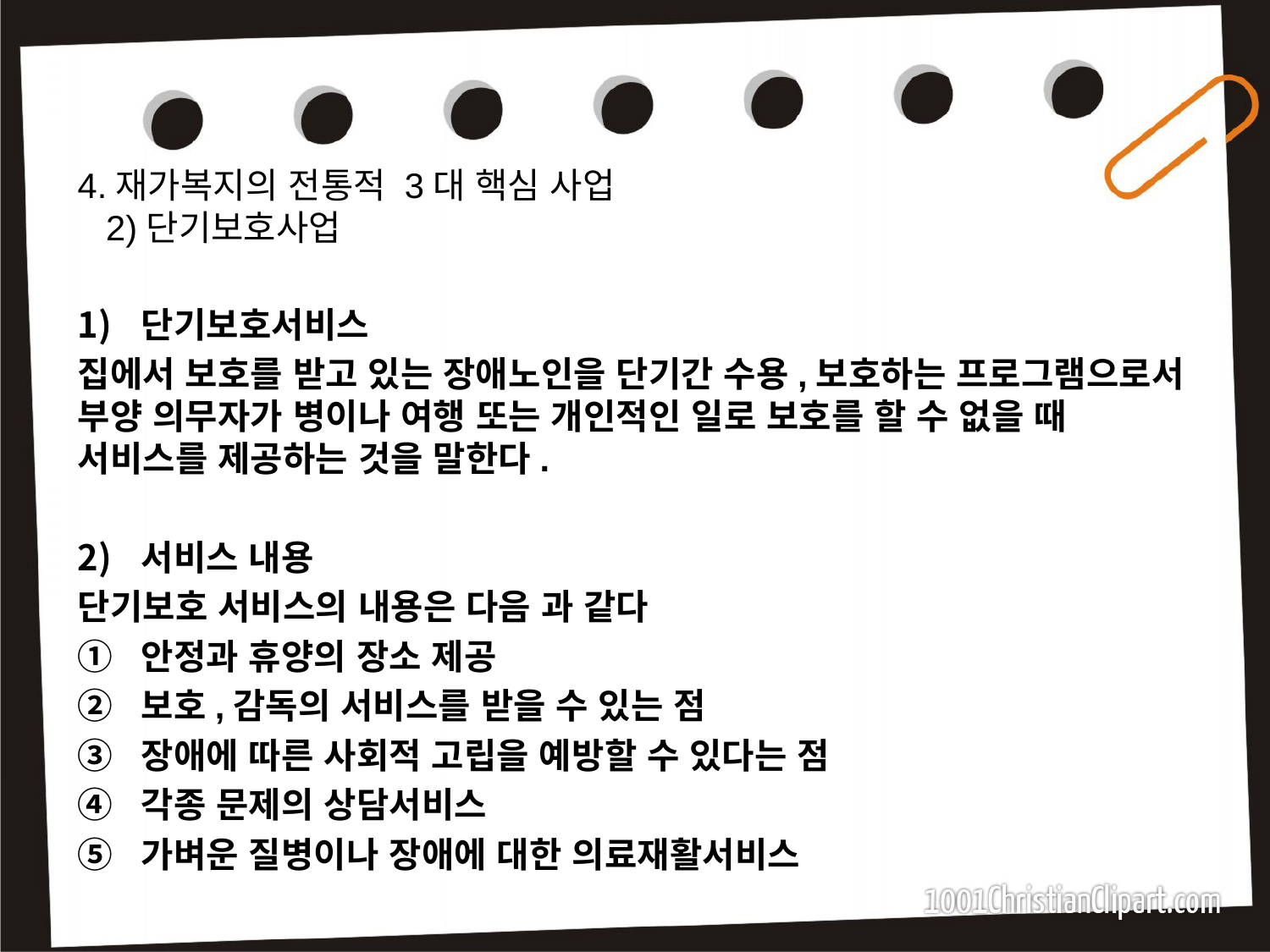

# 4.재가복지의 전통적 3대 핵심 사업 2)단기보호사업
단기보호서비스
집에서 보호를 받고 있는 장애노인을 단기간 수용,보호하는 프로그램으로서 부양 의무자가 병이나 여행 또는 개인적인 일로 보호를 할 수 없을 때 서비스를 제공하는 것을 말한다.

서비스 내용
단기보호 서비스의 내용은 다음 과 같다
안정과 휴양의 장소 제공
보호,감독의 서비스를 받을 수 있는 점
장애에 따른 사회적 고립을 예방할 수 있다는 점
각종 문제의 상담서비스
가벼운 질병이나 장애에 대한 의료재활서비스